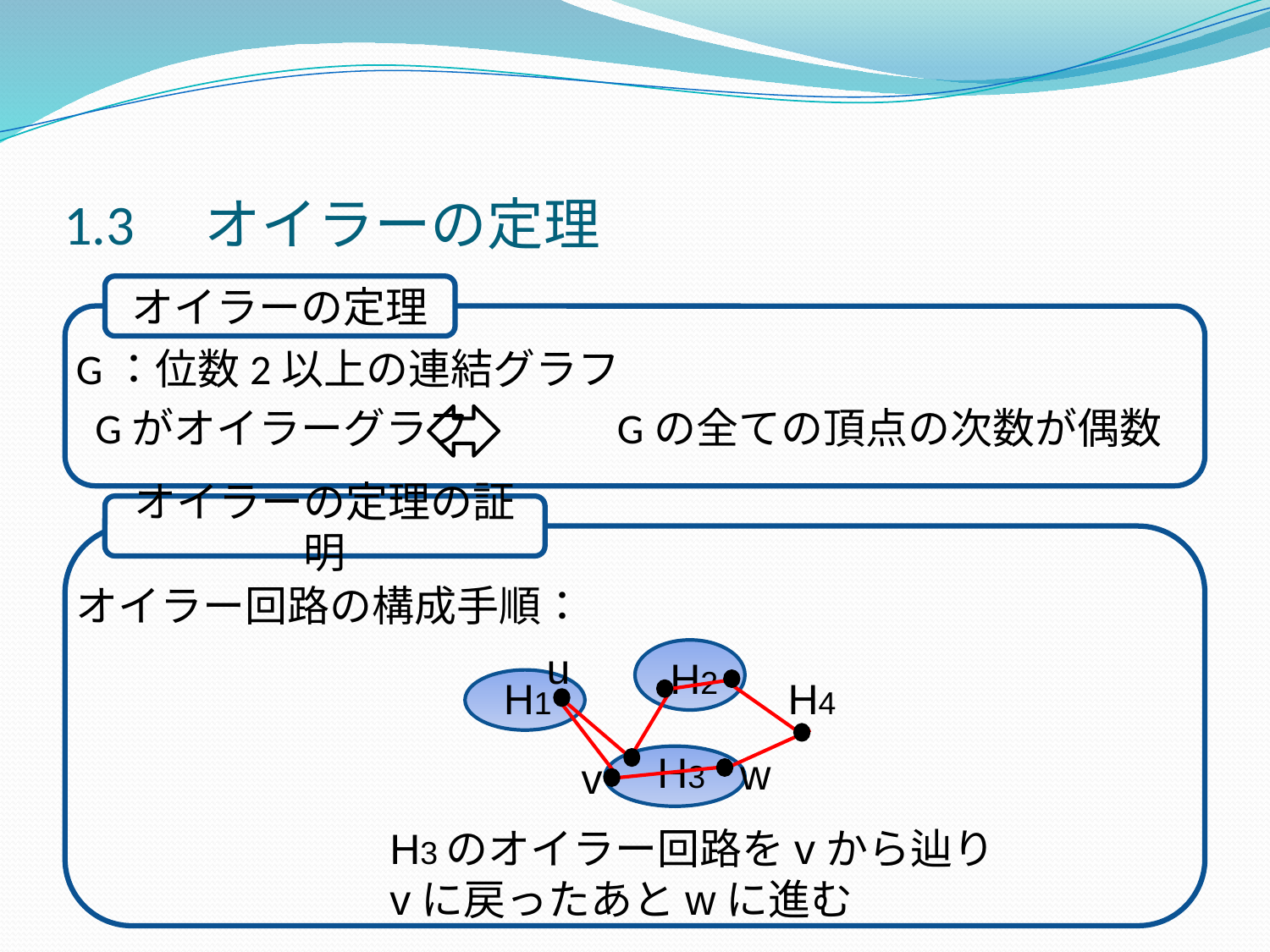

# 1.3　オイラーの定理

オイラーの定理

G：位数2以上の連結グラフ
  Gがオイラーグラフ　　　 Gの全ての頂点の次数が偶数

オイラー回路の構成手順：

オイラーの定理の証明

u

H2
H1
H4

H3
w
v

H3のオイラー回路をvから辿り
vに戻ったあとwに進む